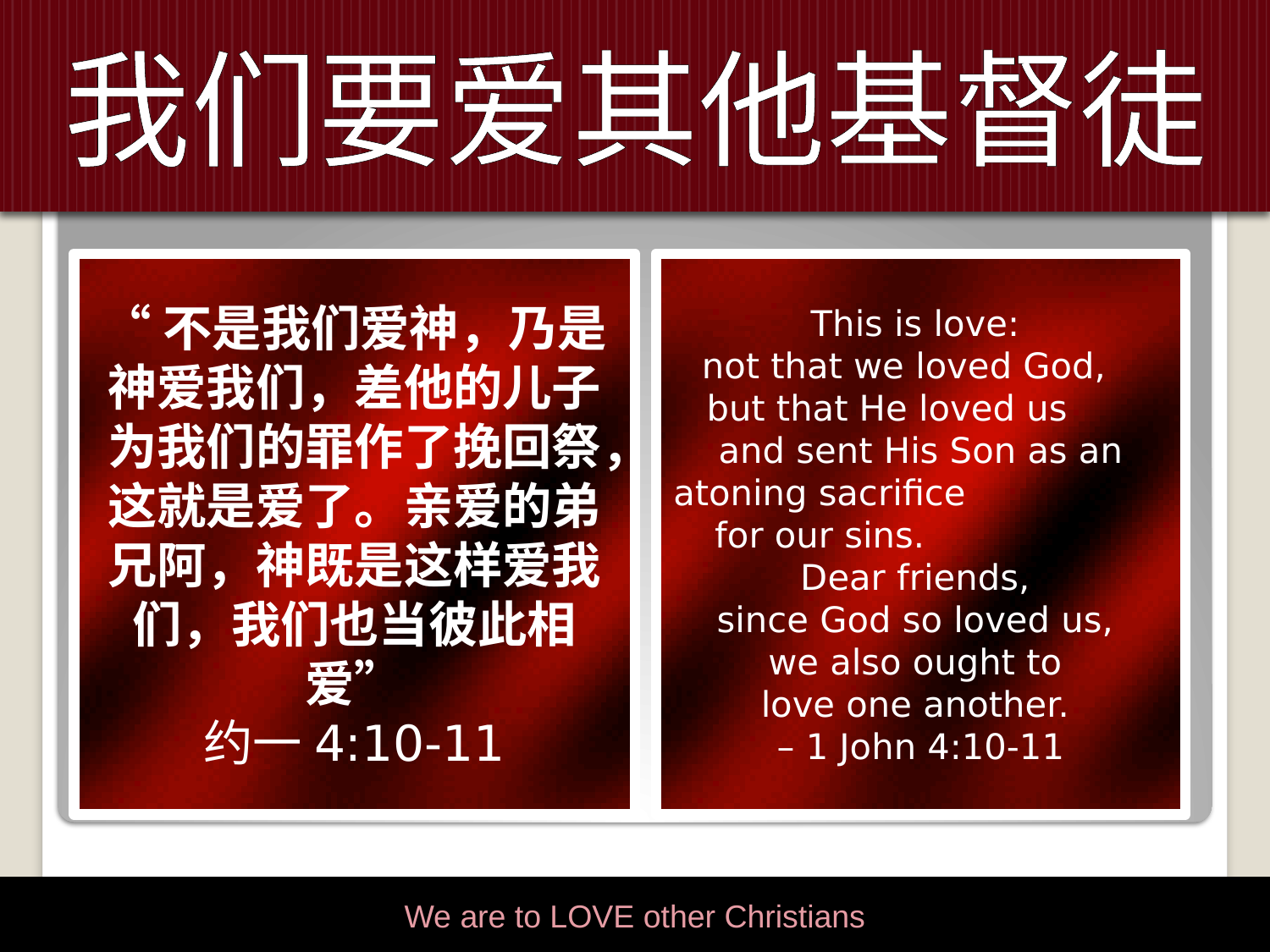

# 我们要爱其他基督徒
“不是我们爱神，乃是神爱我们，差他的儿子为我们的罪作了挽回祭，这就是爱了。亲爱的弟兄阿，神既是这样爱我们，我们也当彼此相爱”
约一4:10-11
This is love:
not that we loved God,    but that He loved us       and sent His Son as an atoning sacrifice                    for our sins.                    Dear friends,
since God so loved us,
we also ought to
love one another.
– 1 John 4:10-11
We are to LOVE other Christians